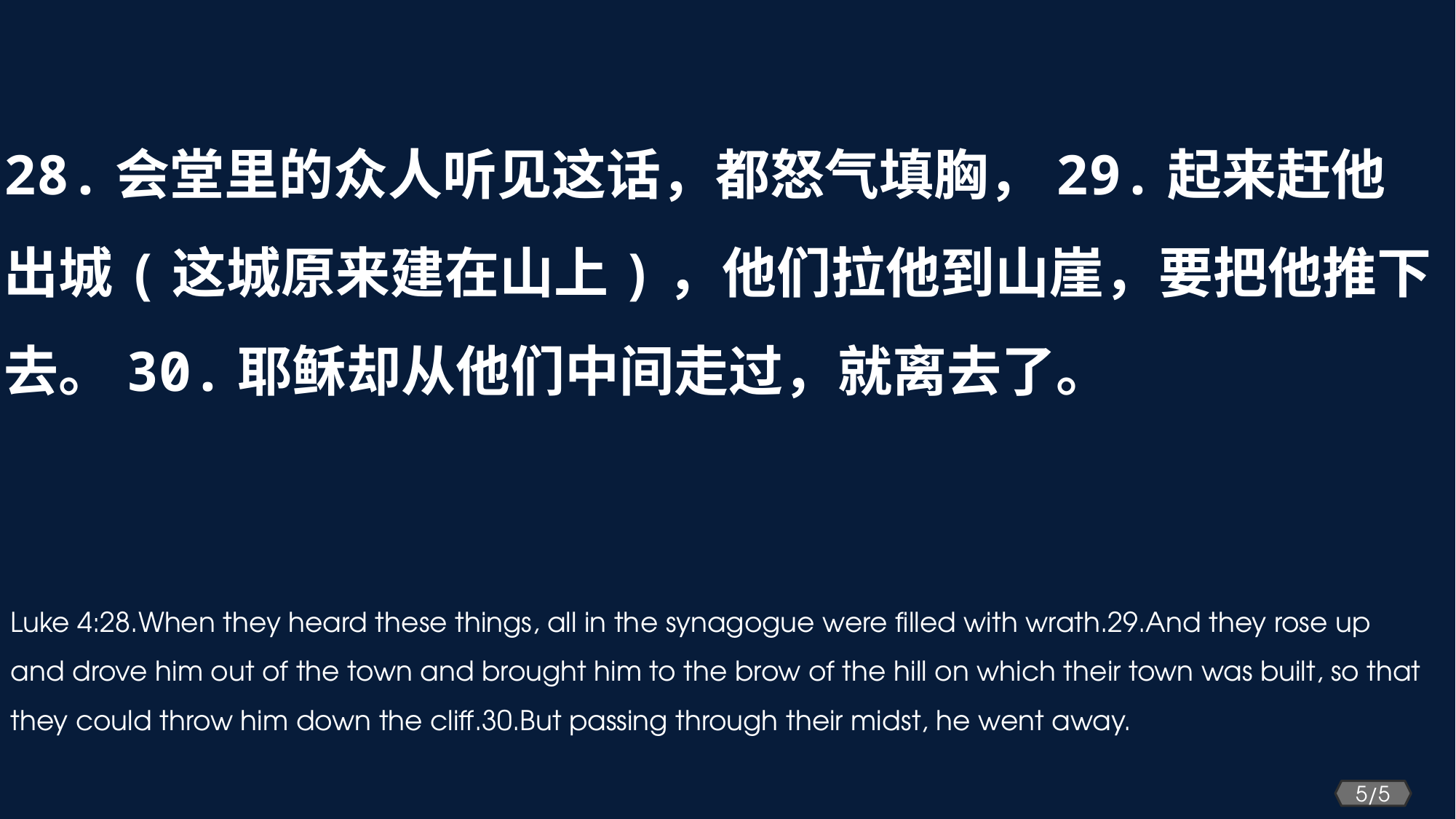

28.会堂里的众人听见这话，都怒气填胸，29.起来赶他出城(这城原来建在山上)，他们拉他到山崖，要把他推下去。30.耶稣却从他们中间走过，就离去了。

Luke 4:28.When they heard these things, all in the synagogue were filled with wrath.29.And they rose up and drove him out of the town and brought him to the brow of the hill on which their town was built, so that they could throw him down the cliff.30.But passing through their midst, he went away.
5/5